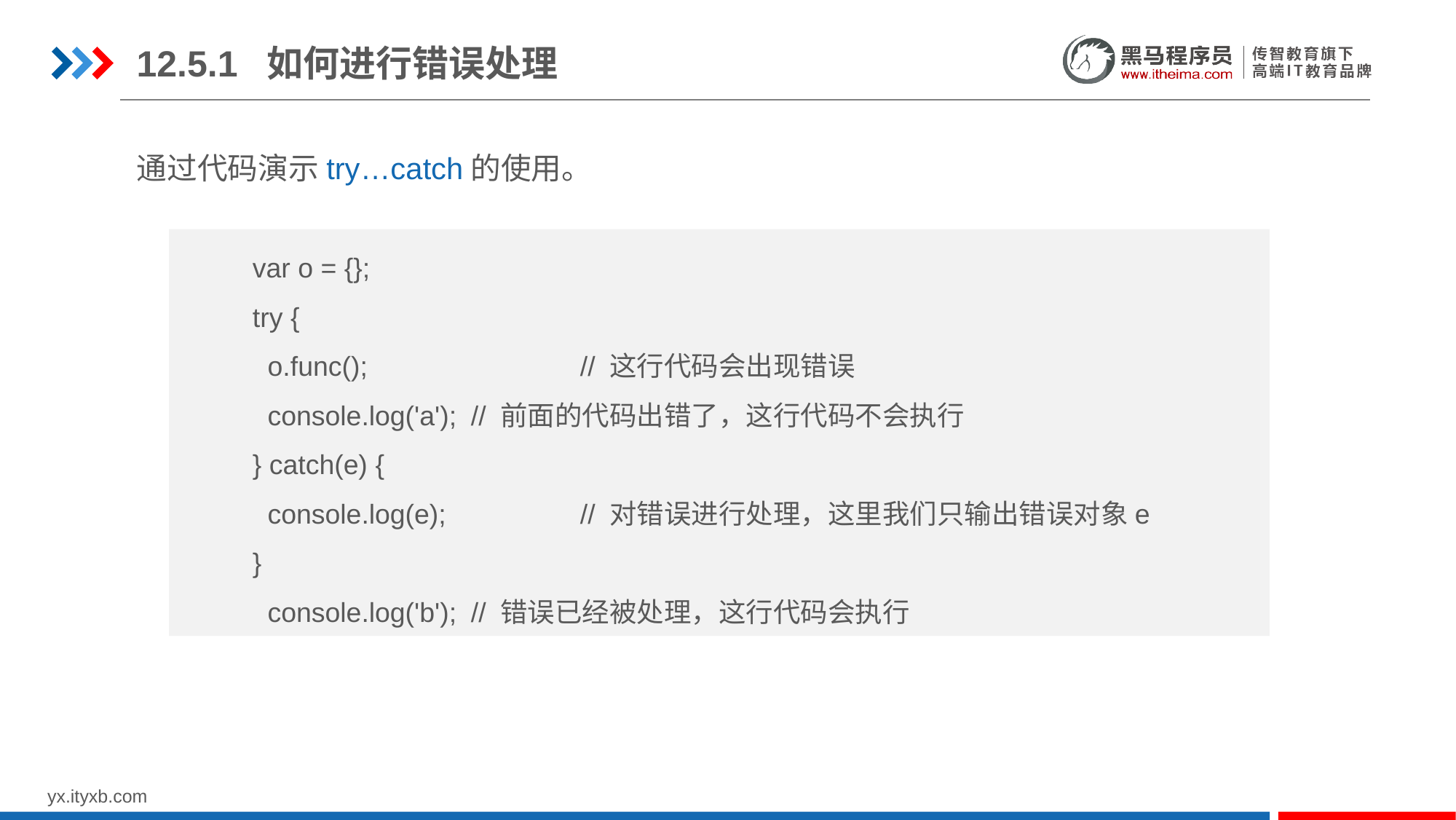

12.5.1  如何进行错误处理
通过代码演示try…catch的使用。
var o = {};
try {
  o.func();		// 这行代码会出现错误
  console.log('a');	// 前面的代码出错了，这行代码不会执行
} catch(e) {
  console.log(e);		// 对错误进行处理，这里我们只输出错误对象e
}
  console.log('b');	// 错误已经被处理，这行代码会执行